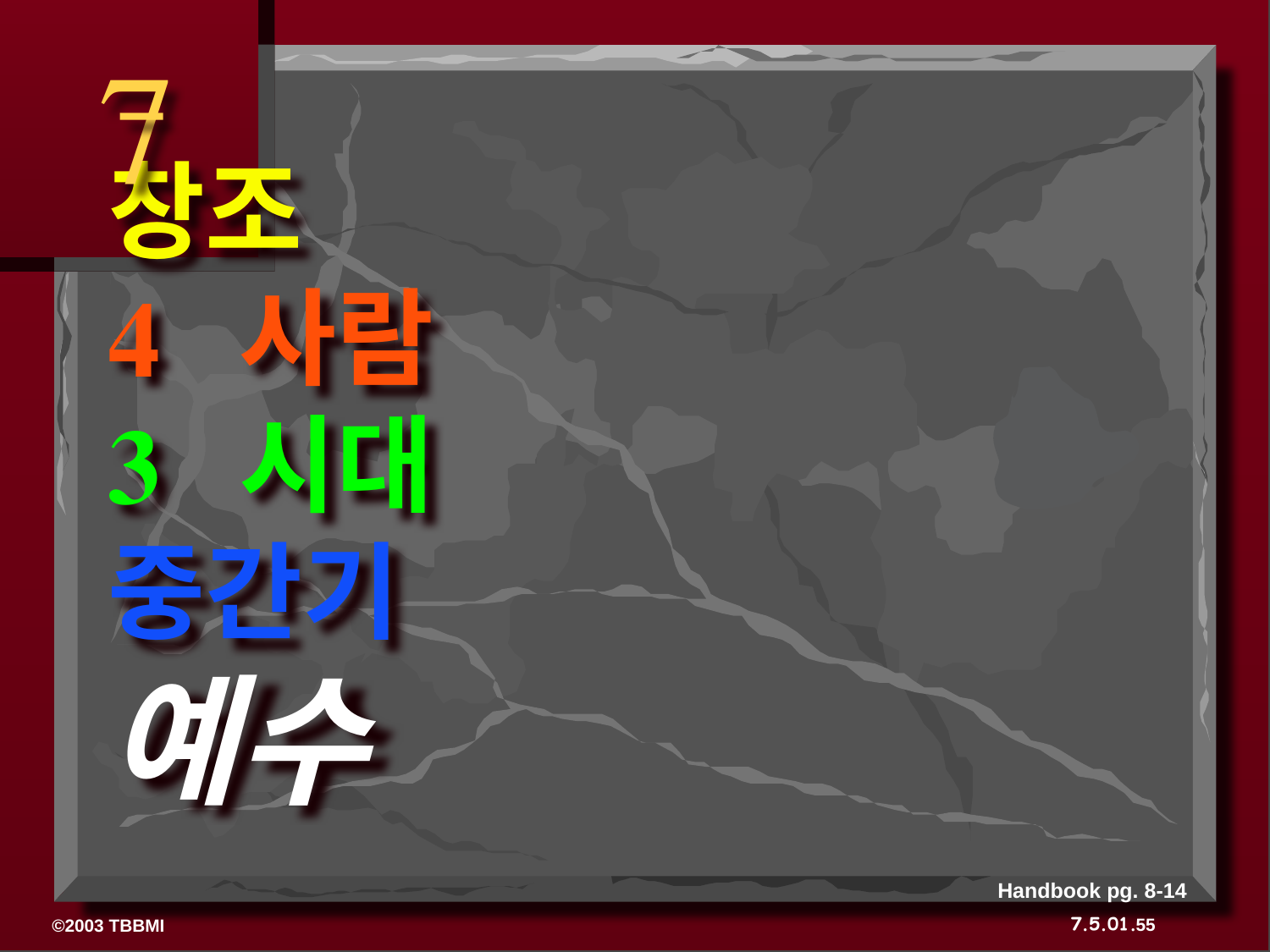

7

# 창조 4  사람 3  시대 중간기 예수

Handbook pg. 8-14
55